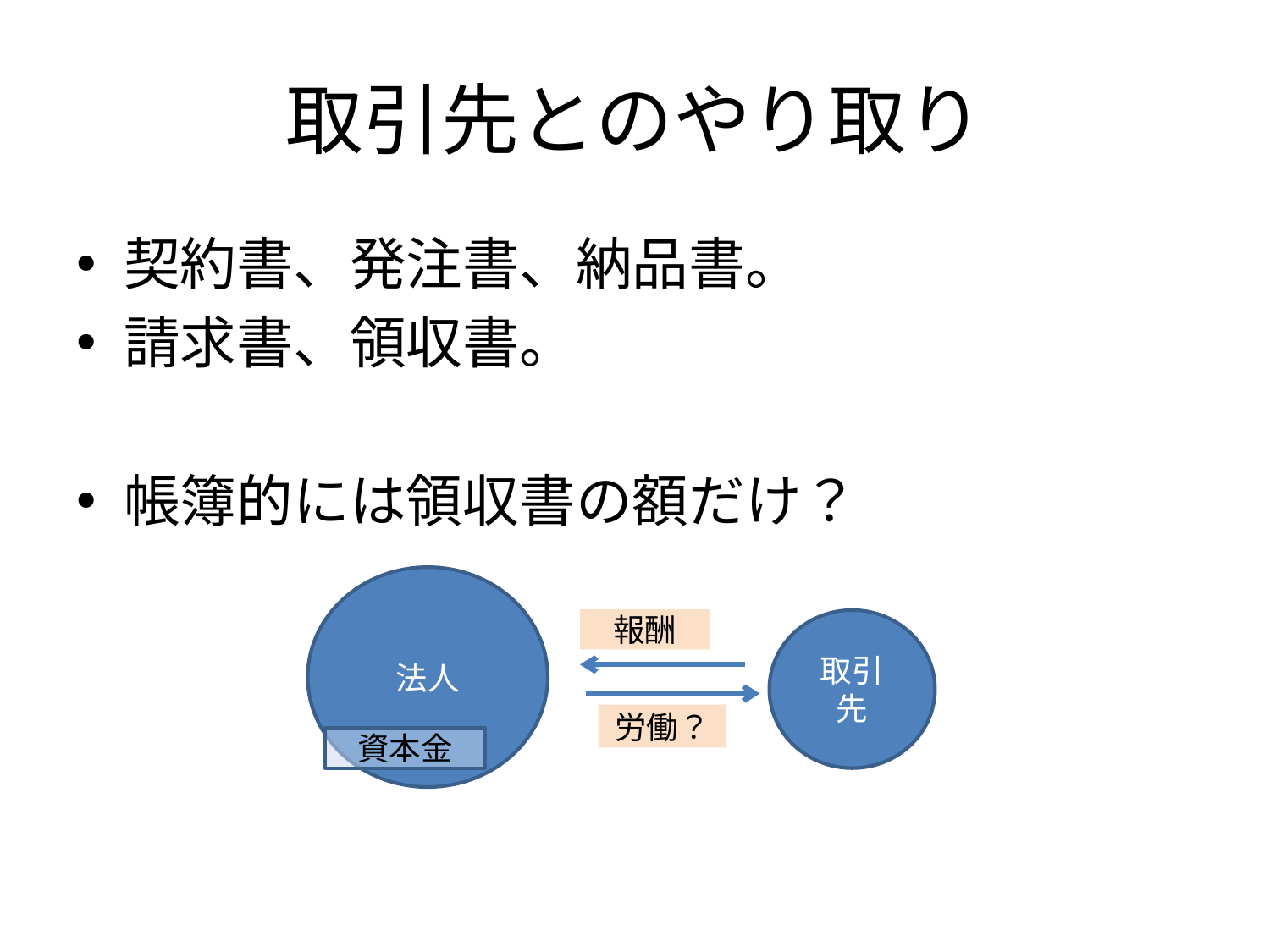

# 取引先とのやり取り
契約書、発注書、納品書。
請求書、領収書。

帳簿的には領収書の額だけ？
法人
報酬
取引先
労働？
資本金